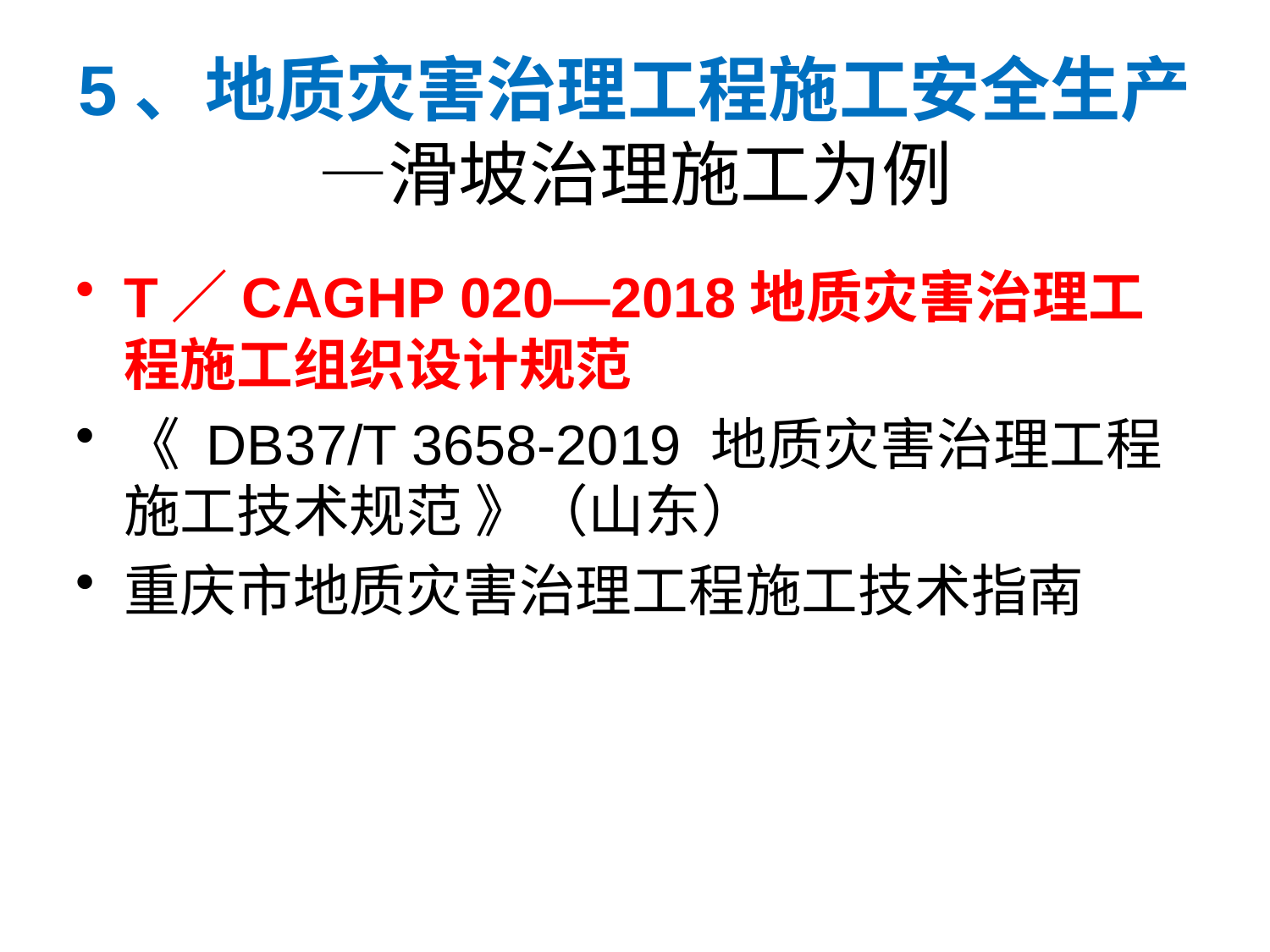

# 5、地质灾害治理工程施工安全生产 —滑坡治理施工为例
T／CAGHP 020—2018地质灾害治理工程施工组织设计规范
《 DB37/T 3658-2019 地质灾害治理工程施工技术规范 》（山东）
重庆市地质灾害治理工程施工技术指南